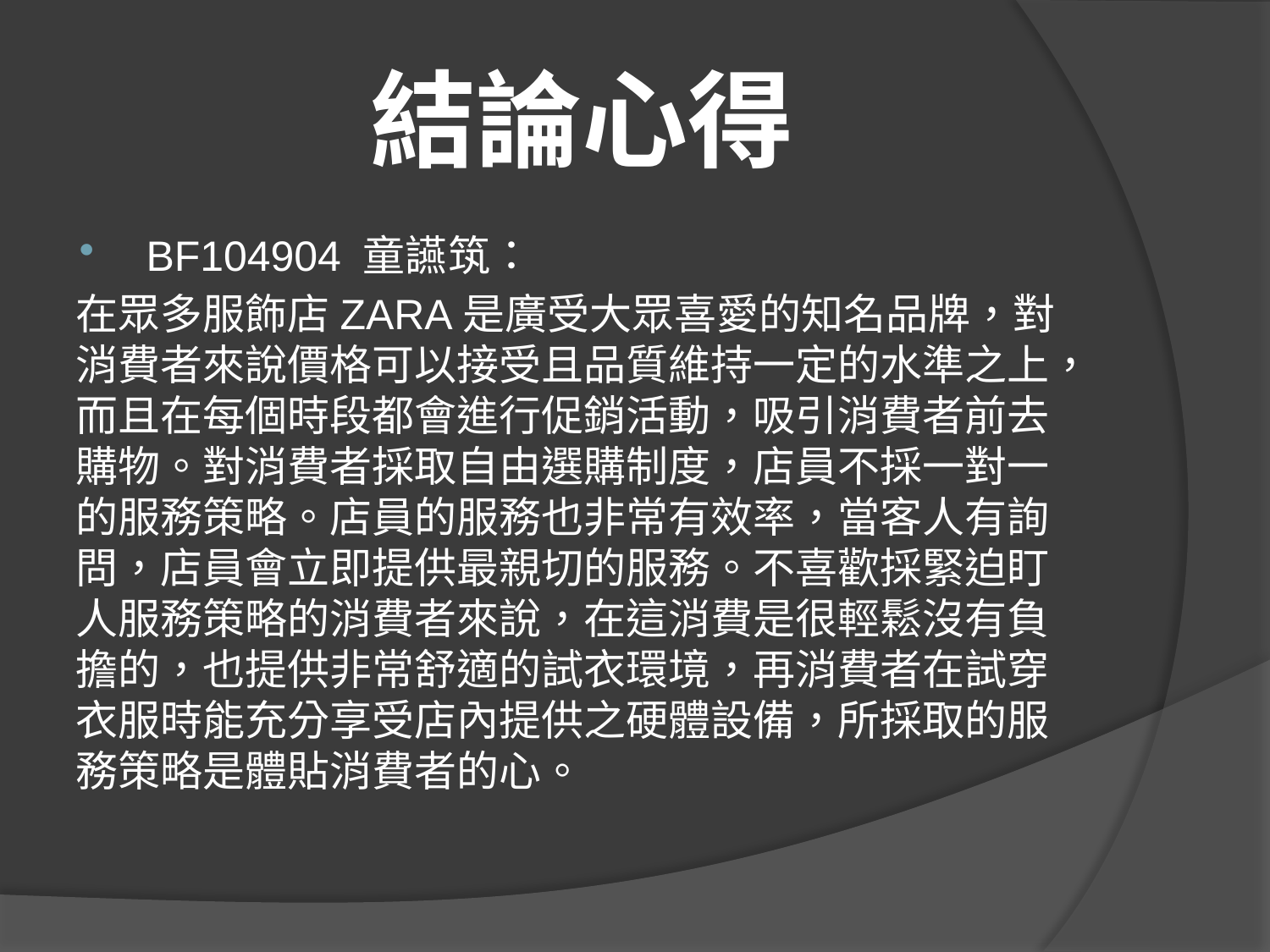

# 結論心得
 BF104904 童讌筑：
在眾多服飾店ZARA是廣受大眾喜愛的知名品牌，對消費者來說價格可以接受且品質維持一定的水準之上，而且在每個時段都會進行促銷活動，吸引消費者前去購物。對消費者採取自由選購制度，店員不採一對一的服務策略。店員的服務也非常有效率，當客人有詢問，店員會立即提供最親切的服務。不喜歡採緊迫盯人服務策略的消費者來說，在這消費是很輕鬆沒有負擔的，也提供非常舒適的試衣環境，再消費者在試穿衣服時能充分享受店內提供之硬體設備，所採取的服務策略是體貼消費者的心。